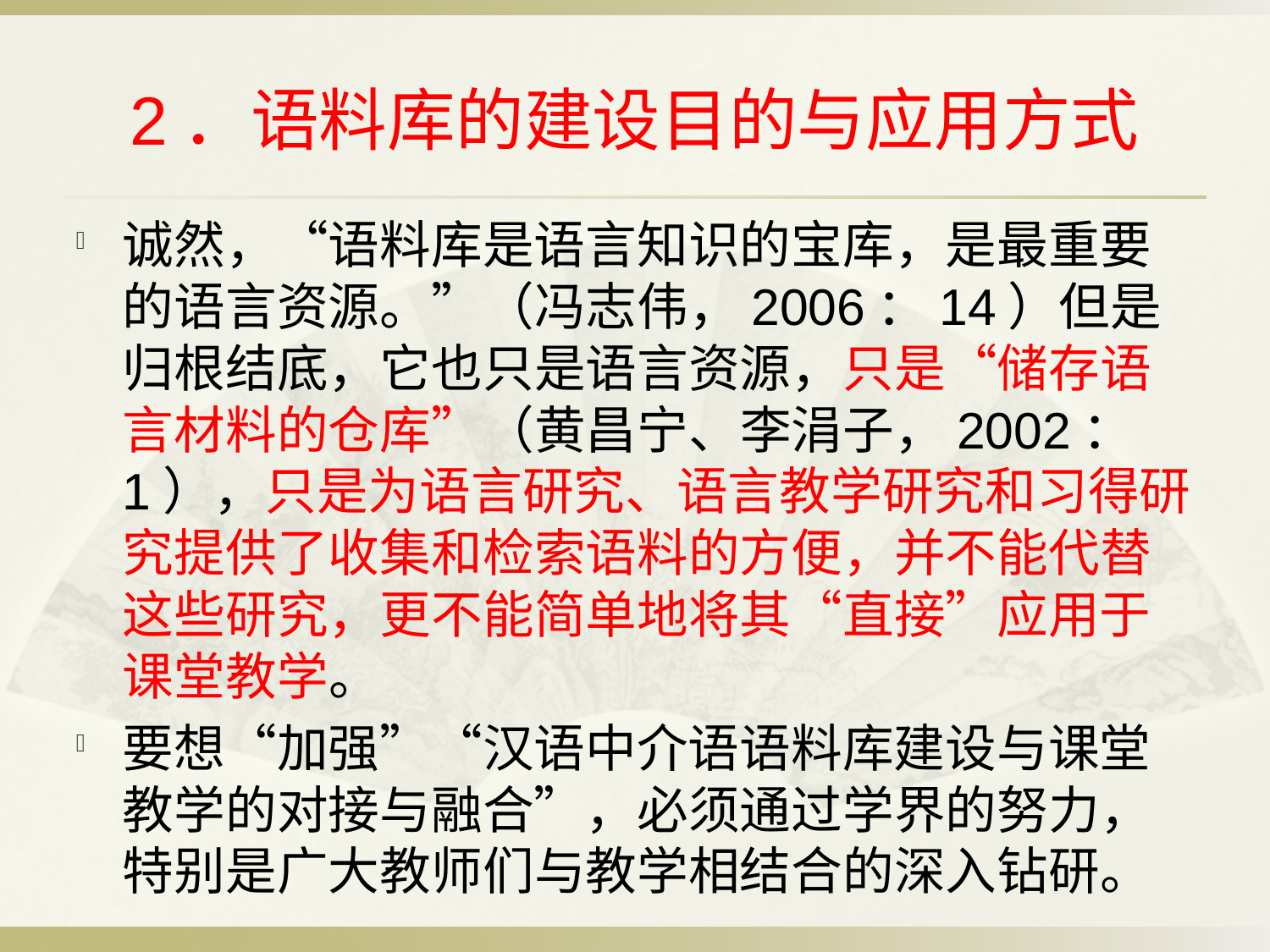

# 2．语料库的建设目的与应用方式
诚然，“语料库是语言知识的宝库，是最重要的语言资源。”（冯志伟，2006：14）但是归根结底，它也只是语言资源，只是“储存语言材料的仓库”（黄昌宁、李涓子，2002：1），只是为语言研究、语言教学研究和习得研究提供了收集和检索语料的方便，并不能代替这些研究，更不能简单地将其“直接”应用于课堂教学。
要想“加强”“汉语中介语语料库建设与课堂教学的对接与融合”，必须通过学界的努力，特别是广大教师们与教学相结合的深入钻研。